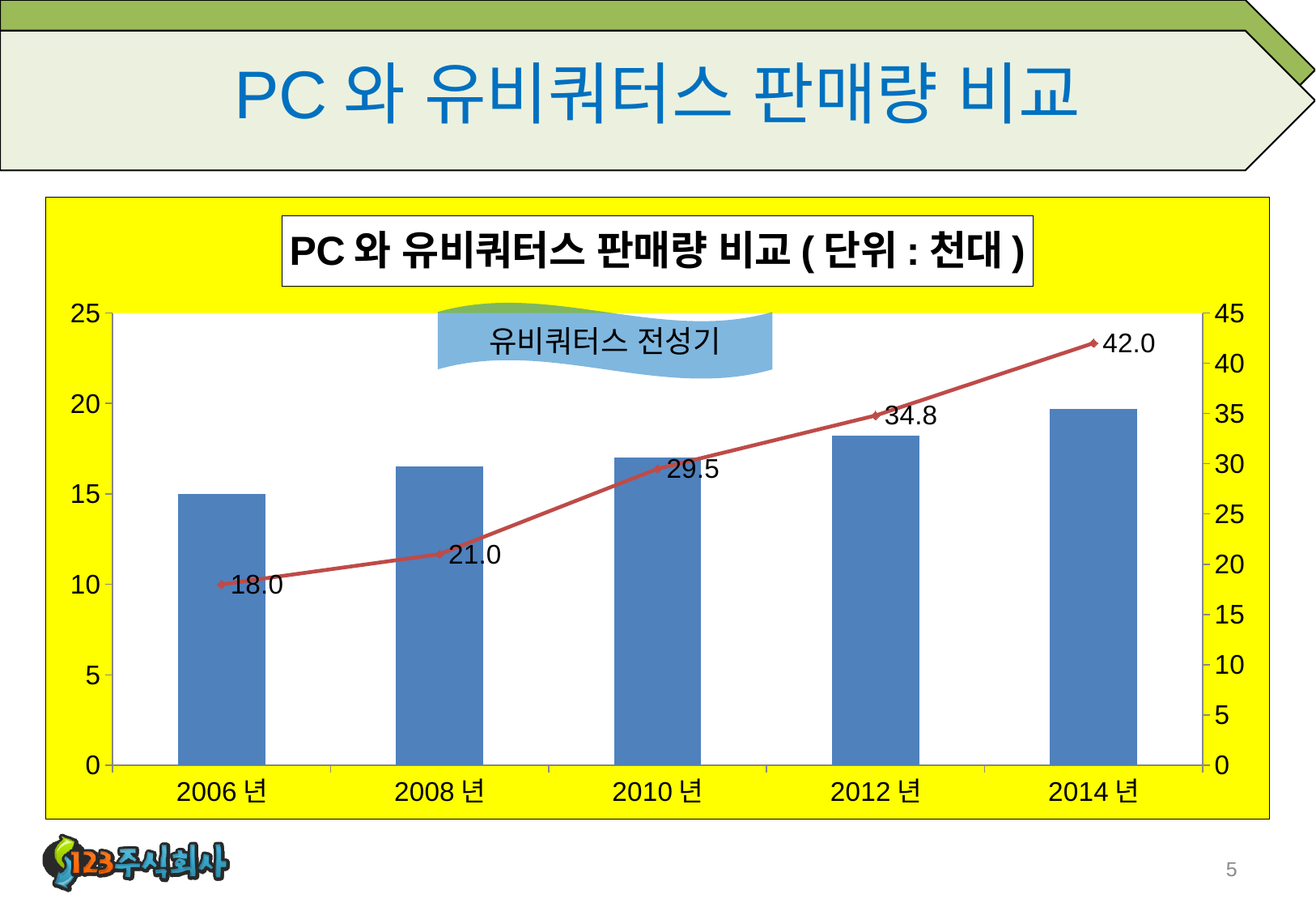

# PC와 유비쿼터스 판매량 비교

### Chart: PC와 유비쿼터스 판매량 비교(단위:천대)

| Category | PC | 유비쿼터스 |
|---|---|---|
| 2006년 | 15.0 | 18.0 |
| 2008년 | 16.5 | 21.0 |
| 2010년 | 17.0 | 29.5 |
| 2012년 | 18.2 | 34.800000000000004 |
| 2014년 | 19.7 | 42.0 |
유비쿼터스 전성기
5